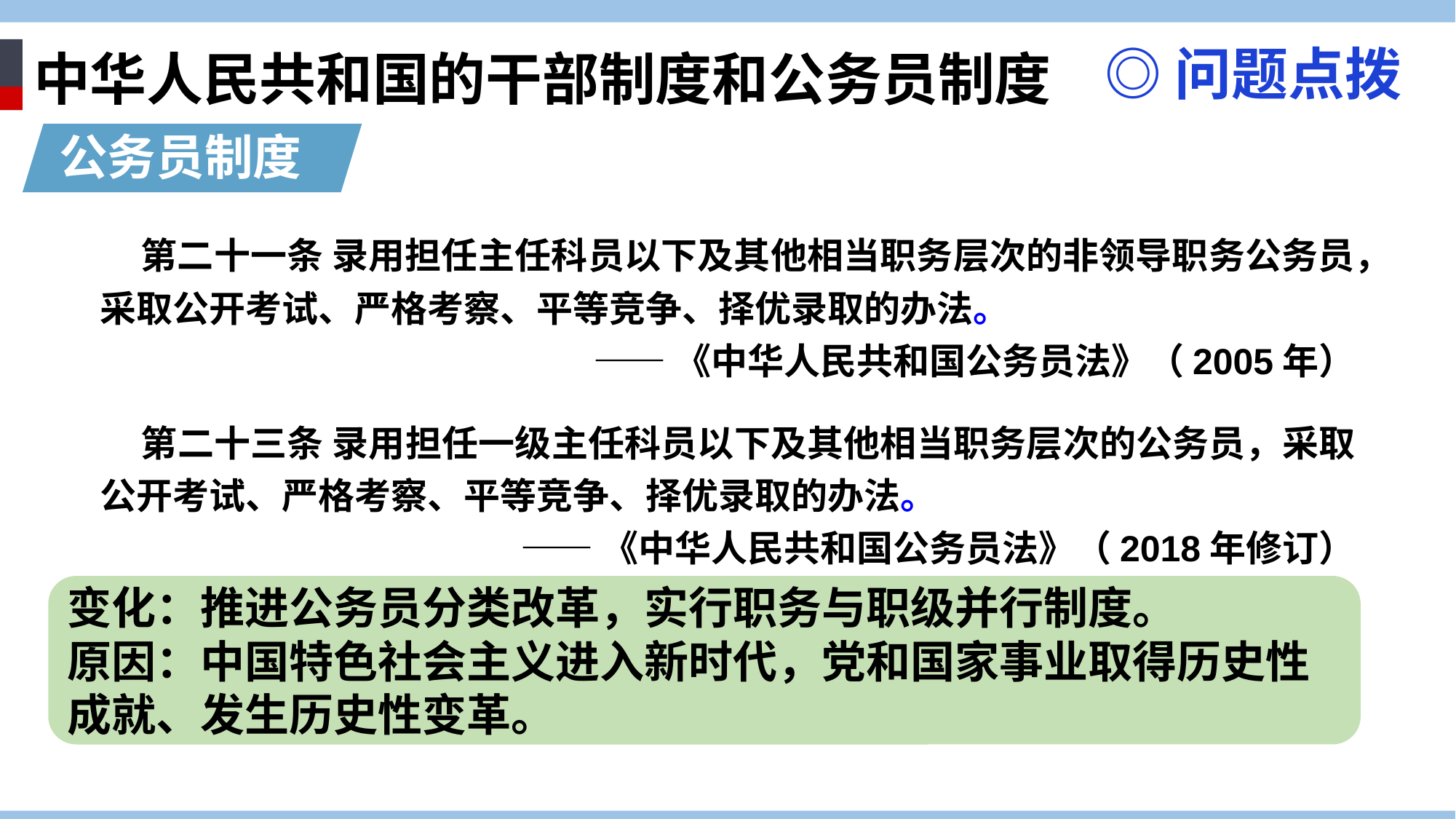

◎问题点拨

中华人民共和国的干部制度和公务员制度
公务员制度

第二十一条 录用担任主任科员以下及其他相当职务层次的非领导职务公务员，采取公开考试、严格考察、平等竞争、择优录取的办法。
——《中华人民共和国公务员法》（2005年）
第二十三条 录用担任一级主任科员以下及其他相当职务层次的公务员，采取公开考试、严格考察、平等竞争、择优录取的办法。
——《中华人民共和国公务员法》（2018年修订）
变化：推进公务员分类改革，实行职务与职级并行制度。
原因：中国特色社会主义进入新时代，党和国家事业取得历史性成就、发生历史性变革。
根据材料，指出两版公务员法相应内容有哪些变化？简要说明原因是什么？